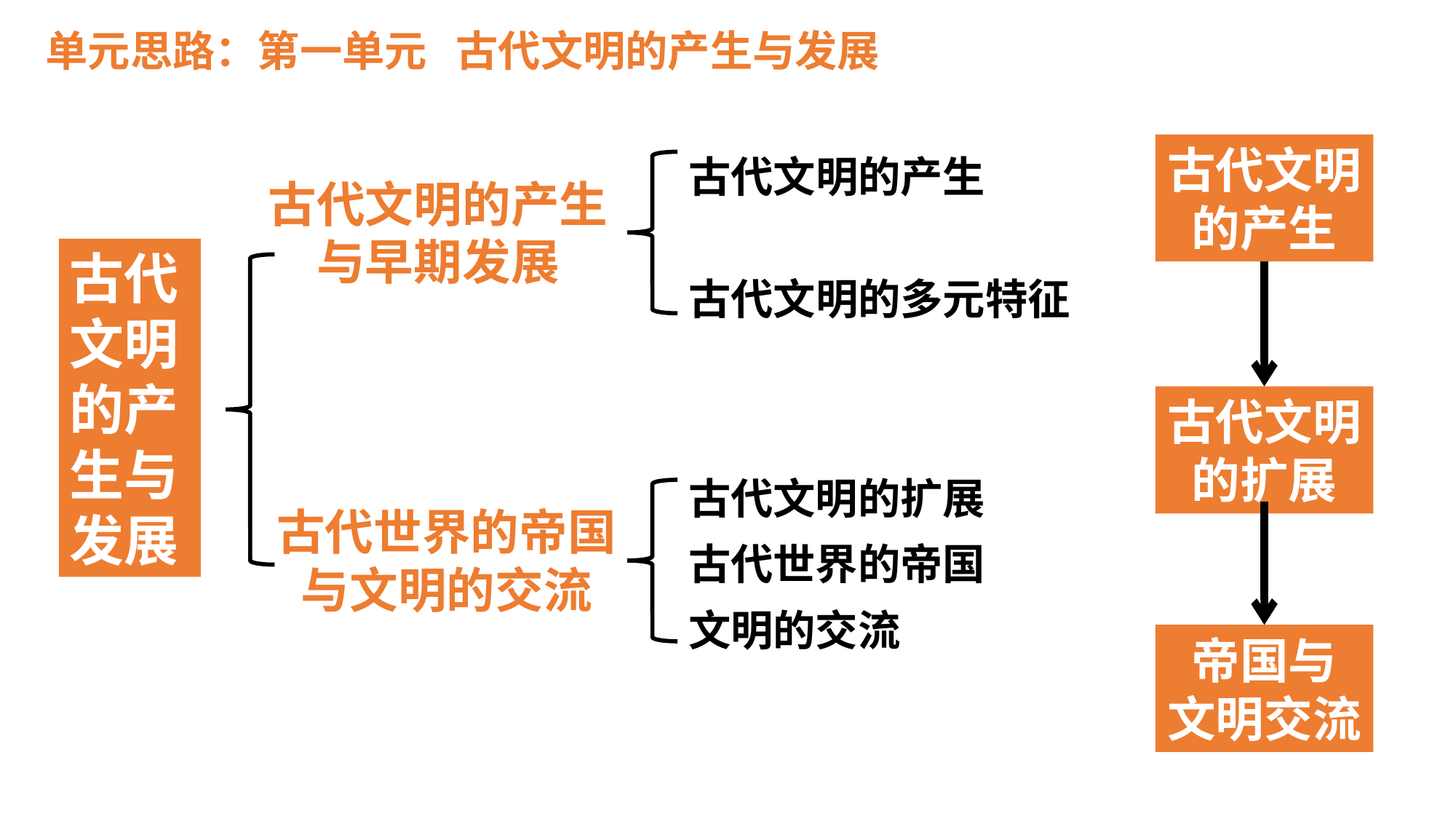

单元思路：第一单元   古代文明的产生与发展
古代文明的产生

古代文明的多元特征
古代文明的产生

古代文明的产生
与早期发展
古代文明的产生与发展

古代文明的扩展
古代文明的扩展
古代世界的帝国
文明的交流

古代世界的帝国
与文明的交流
帝国与
文明交流